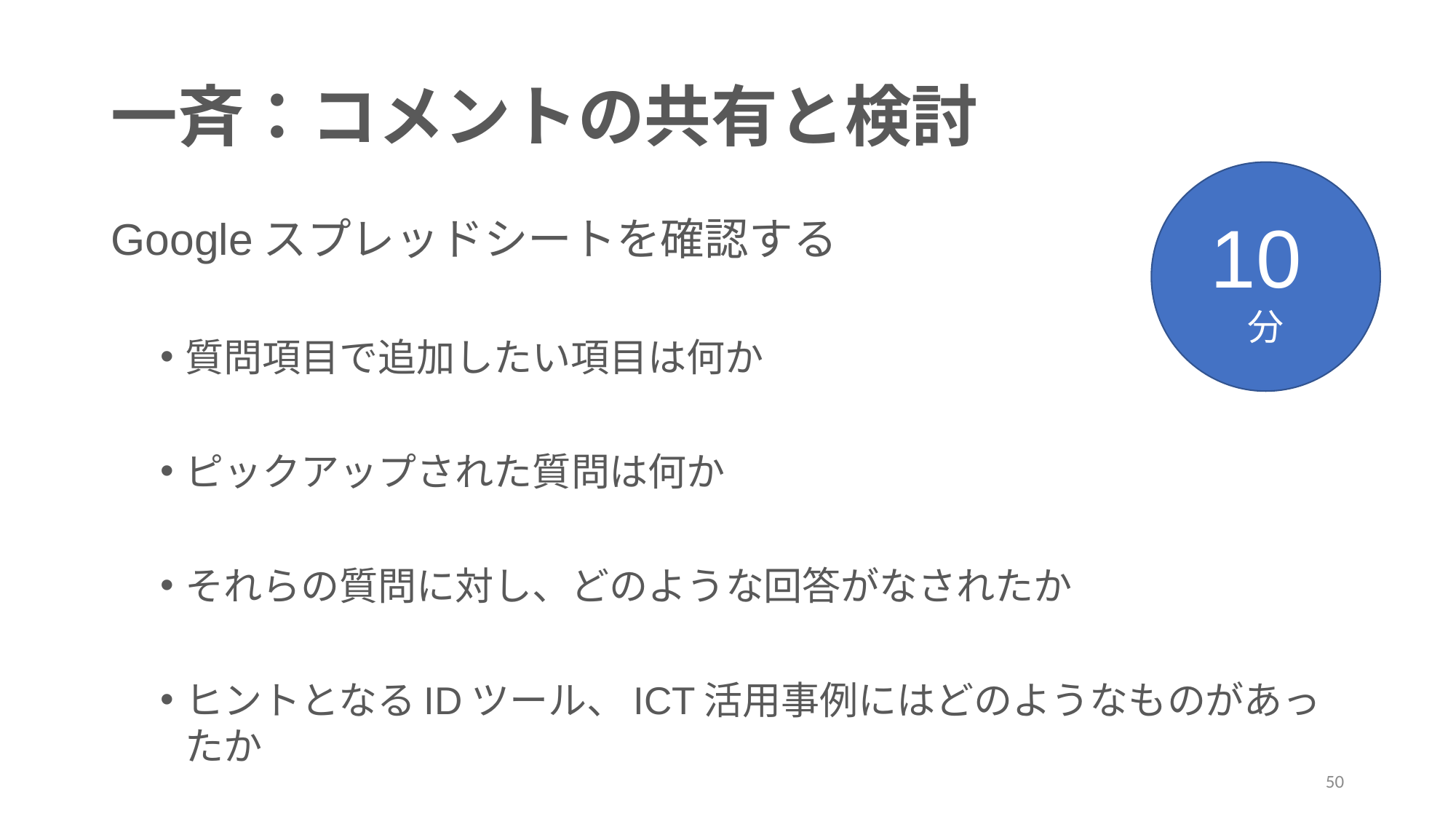

# 一斉：コメントの共有と検討
10分
Googleスプレッドシートを確認する

質問項目で追加したい項目は何か

ピックアップされた質問は何か

それらの質問に対し、どのような回答がなされたか

ヒントとなるIDツール、ICT活用事例にはどのようなものがあったか
50